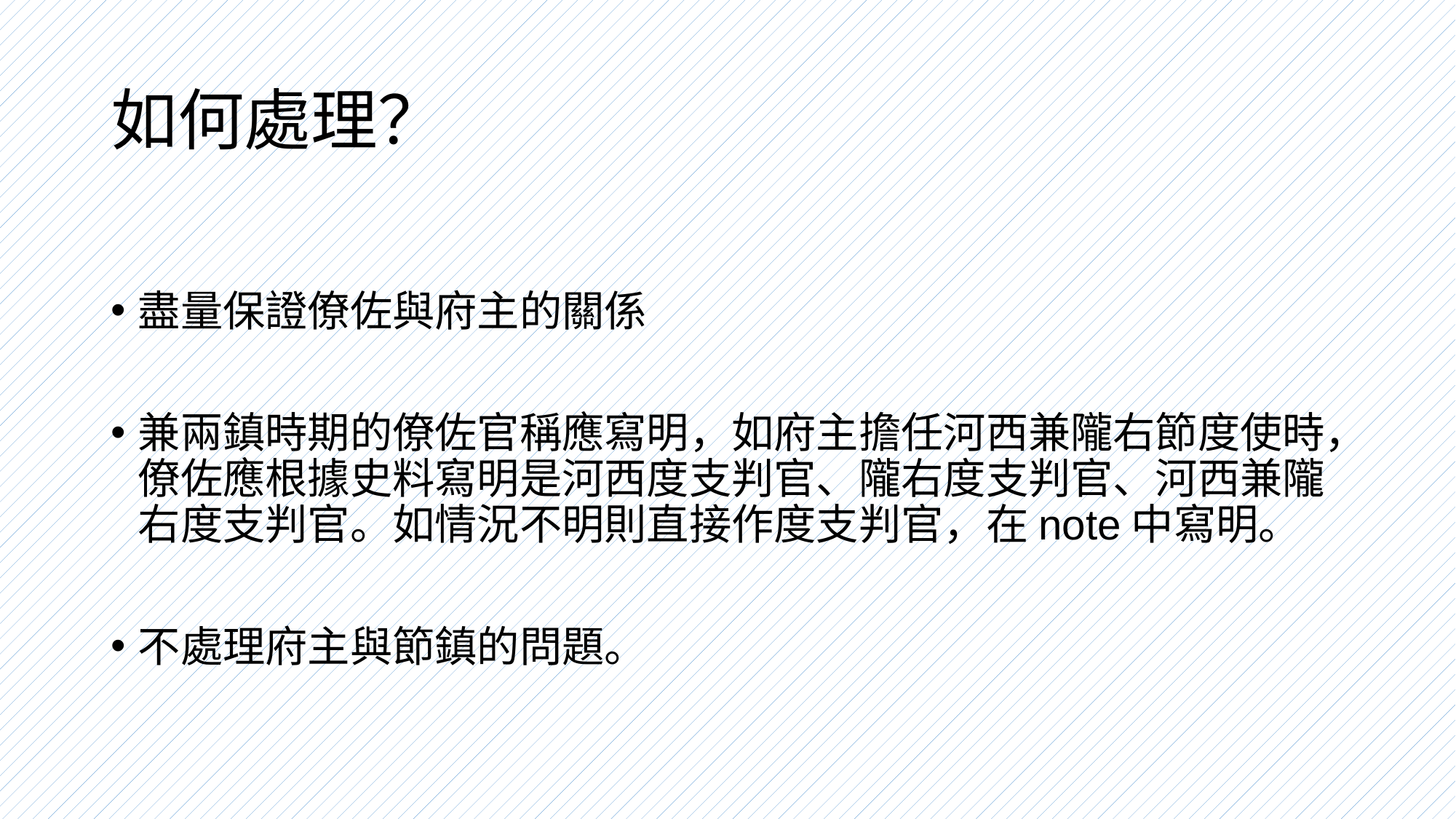

# 如何處理？

盡量保證僚佐與府主的關係

兼兩鎮時期的僚佐官稱應寫明，如府主擔任河西兼隴右節度使時，僚佐應根據史料寫明是河西度支判官、隴右度支判官、河西兼隴右度支判官。如情況不明則直接作度支判官，在note中寫明。

不處理府主與節鎮的問題。